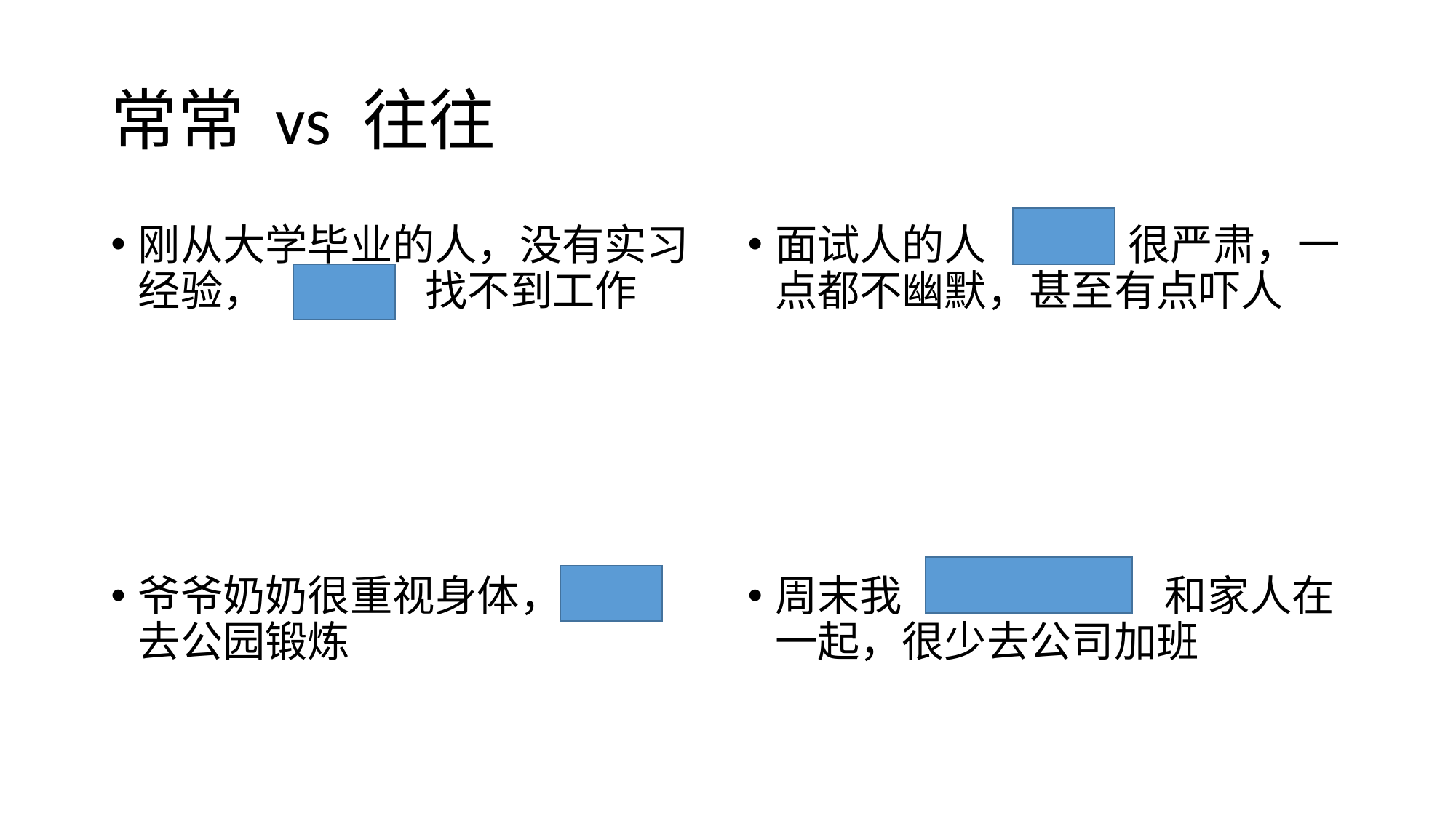

# 常常 vs 往往

刚从大学毕业的人，没有实习经验，   往往     找不到工作

爷爷奶奶很重视身体，常常  去公园锻炼

面试人的人   往往   很严肃，一点都不幽默，甚至有点吓人

周末我   往往/常常   和家人在一起，很少去公司加班